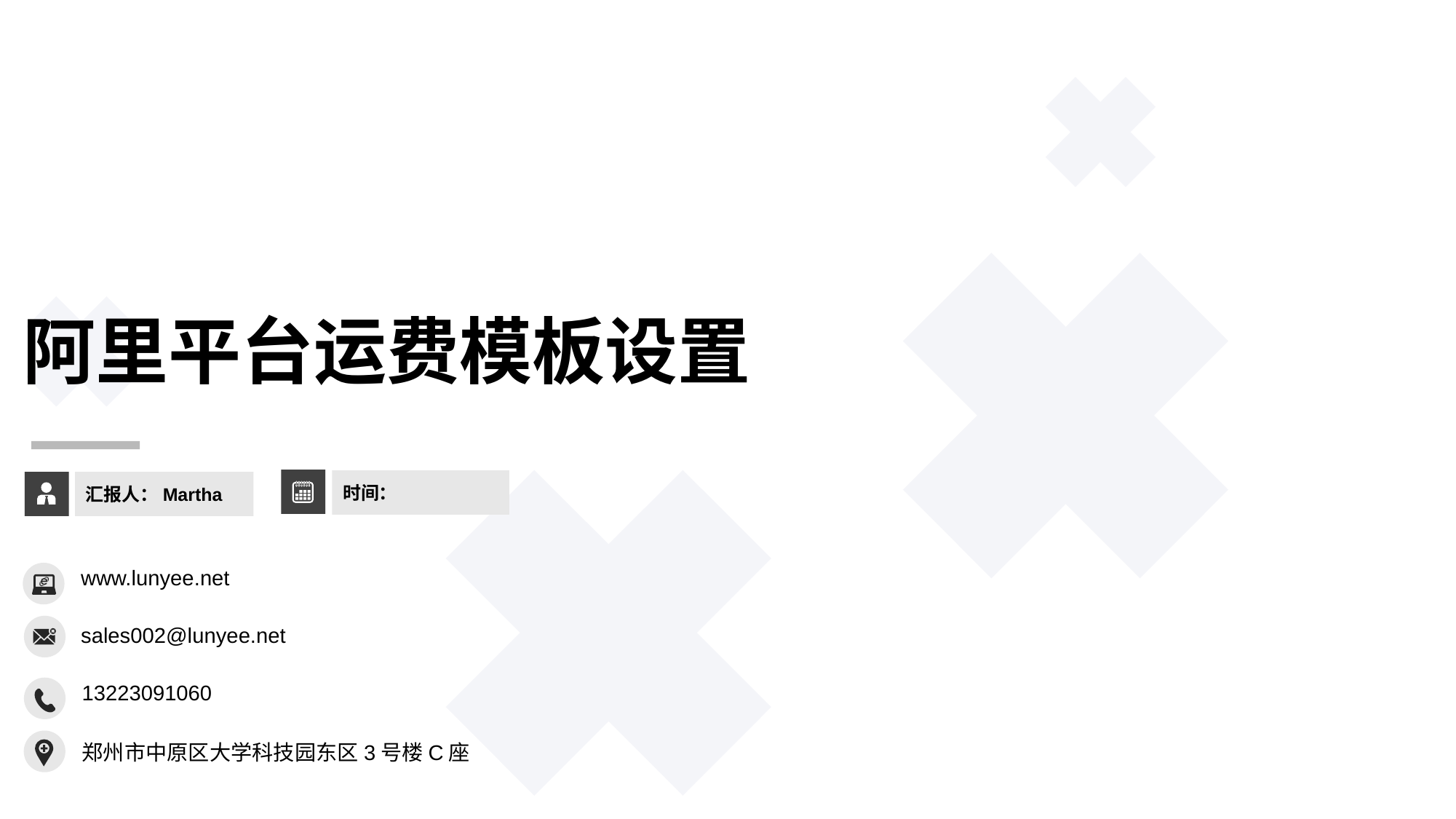

阿里平台运费模板设置
适用于计划/汇报/总结等相关PPT演示
汇报人：XXX
日期：XXX

时间：

汇报人：Martha

www.lunyee.net

sales002@lunyee.net
13223091060

郑州市中原区大学科技园东区3号楼C座